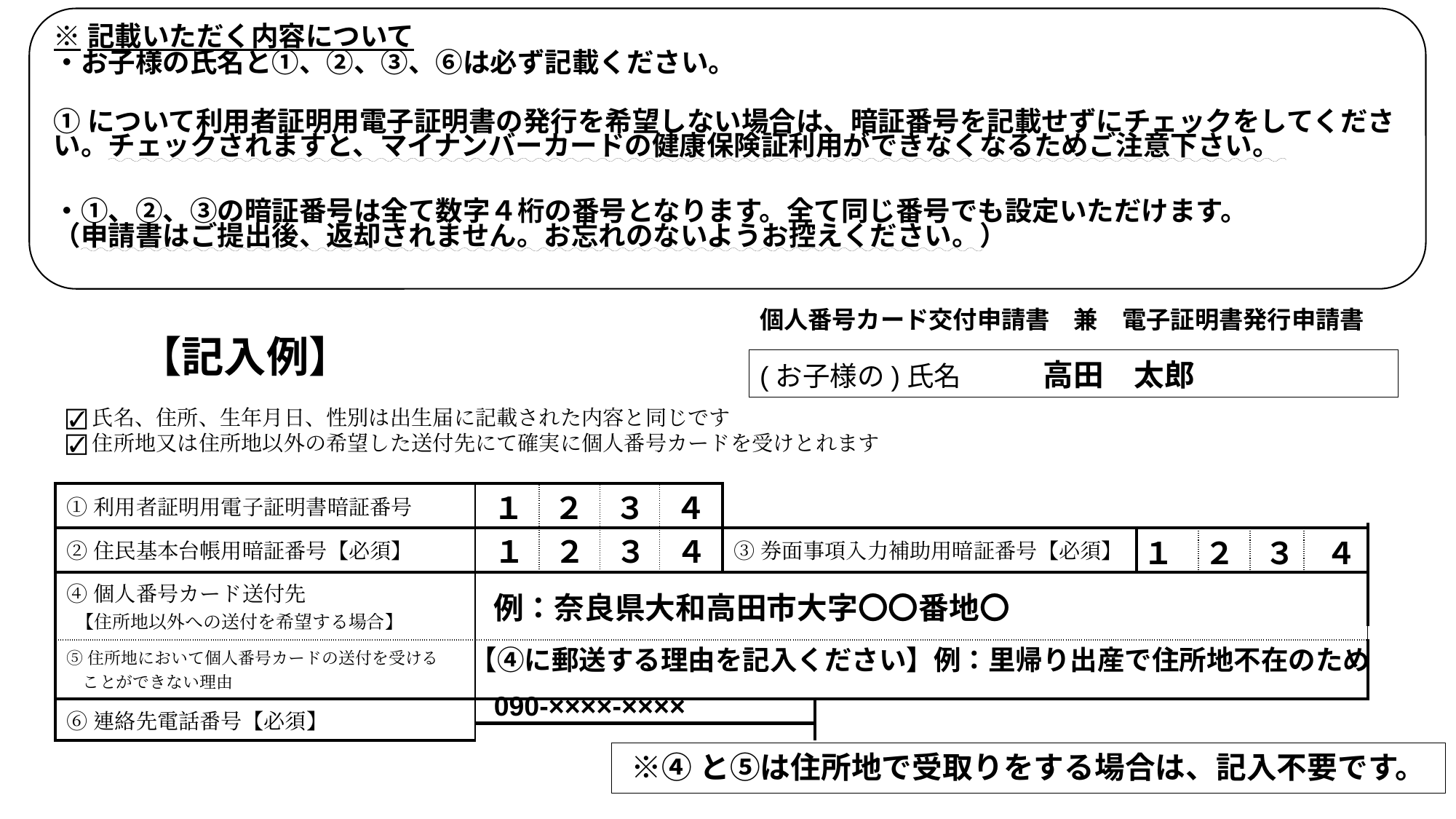

※記載いただく内容について
・お子様の氏名と①、②、③、⑥は必ず記載ください。

①について利用者証明用電子証明書の発行を希望しない場合は、暗証番号を記載せずにチェックをしてください。チェックされますと、マイナンバーカードの健康保険証利用ができなくなるためご注意下さい。

・①、②、③の暗証番号は全て数字４桁の番号となります。全て同じ番号でも設定いただけます。
（申請書はご提出後、返却されません。お忘れのないようお控えください。）

個人番号カード交付申請書　兼　電子証明書発行申請書
【記入例】
(お子様の)氏名　　　高田　太郎
☑氏名、住所、生年月日、性別は出生届に記載された内容と同じです
☑住所地又は住所地以外の希望した送付先にて確実に個人番号カードを受けとれます

１　２　３　４
| ①利用者証明用電子証明書暗証番号 |  |  |  |  |  |  |  |  |  |  |
| --- | --- | --- | --- | --- | --- | --- | --- | --- | --- | --- |
| ②住民基本台帳用暗証番号【必須】 |  |  |  |  | ③券面事項入力補助用暗証番号【必須】 |  |  |  |  |  |
| ④個人番号カード送付先 【住所地以外への送付を希望する場合】 |  |  |  |  |  |  |  |  |  |  |
| ⑤住所地において個人番号カードの送付を受ける 　ことができない理由 |  |  |  |  |  |  |  |  |  |  |
| ⑥連絡先電話番号【必須】 |  |  |  |  |  |  |  |  |  |  |
１　２　３　４
１　２　３　４
例：奈良県大和高田市大字〇〇番地〇

【④に郵送する理由を記入ください】例：里帰り出産で住所地不在のため

090-××××-××××

※④と⑤は住所地で受取りをする場合は、記入不要です。